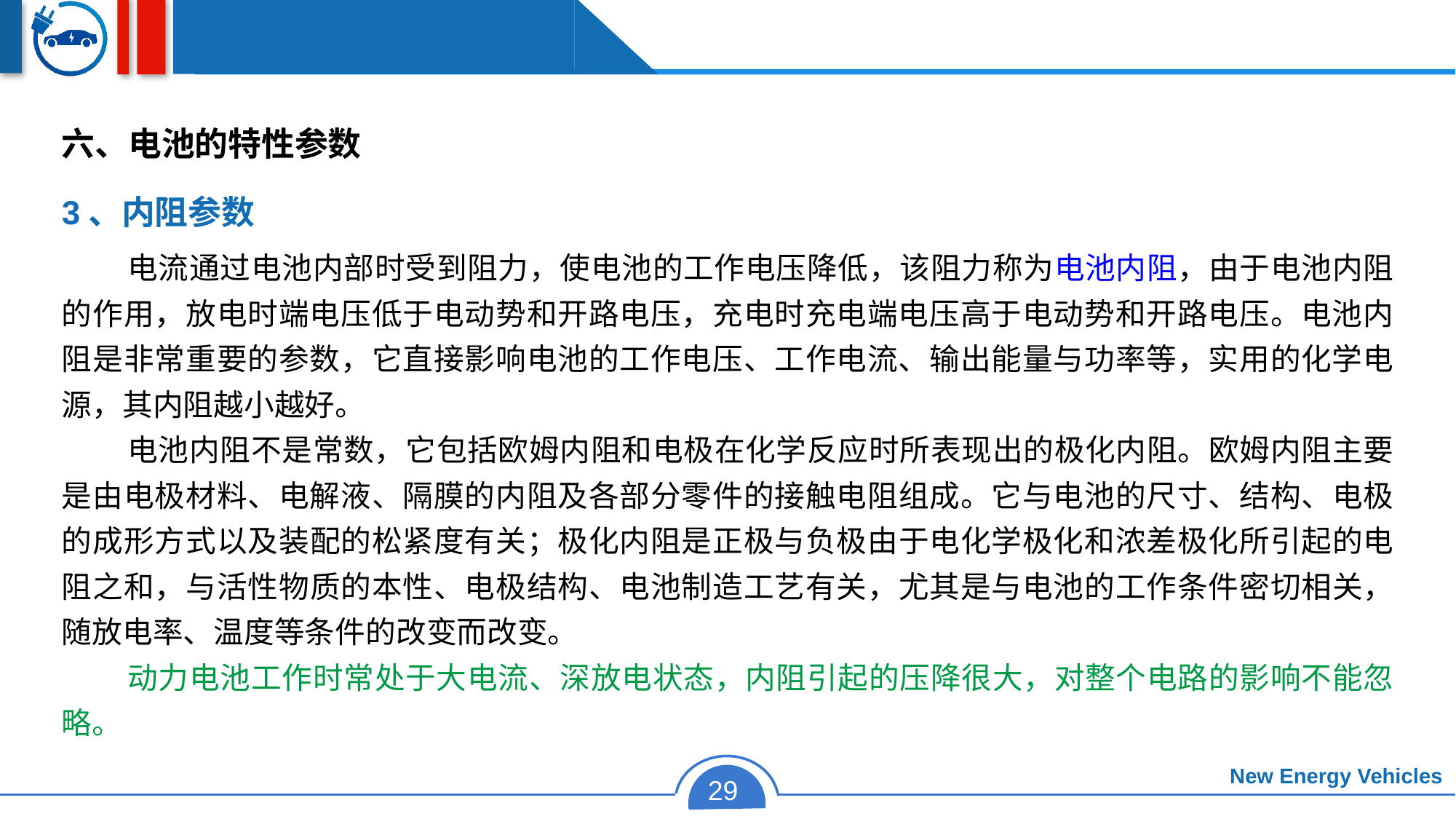

六、电池的特性参数
3、内阻参数
        电流通过电池内部时受到阻力，使电池的工作电压降低，该阻力称为电池内阻，由于电池内阻的作用，放电时端电压低于电动势和开路电压，充电时充电端电压高于电动势和开路电压。电池内阻是非常重要的参数，它直接影响电池的工作电压、工作电流、输出能量与功率等，实用的化学电源，其内阻越小越好。
        电池内阻不是常数，它包括欧姆内阻和电极在化学反应时所表现出的极化内阻。欧姆内阻主要是由电极材料、电解液、隔膜的内阻及各部分零件的接触电阻组成。它与电池的尺寸、结构、电极的成形方式以及装配的松紧度有关；极化内阻是正极与负极由于电化学极化和浓差极化所引起的电阻之和，与活性物质的本性、电极结构、电池制造工艺有关，尤其是与电池的工作条件密切相关，随放电率、温度等条件的改变而改变。
        动力电池工作时常处于大电流、深放电状态，内阻引起的压降很大，对整个电路的影响不能忽略。